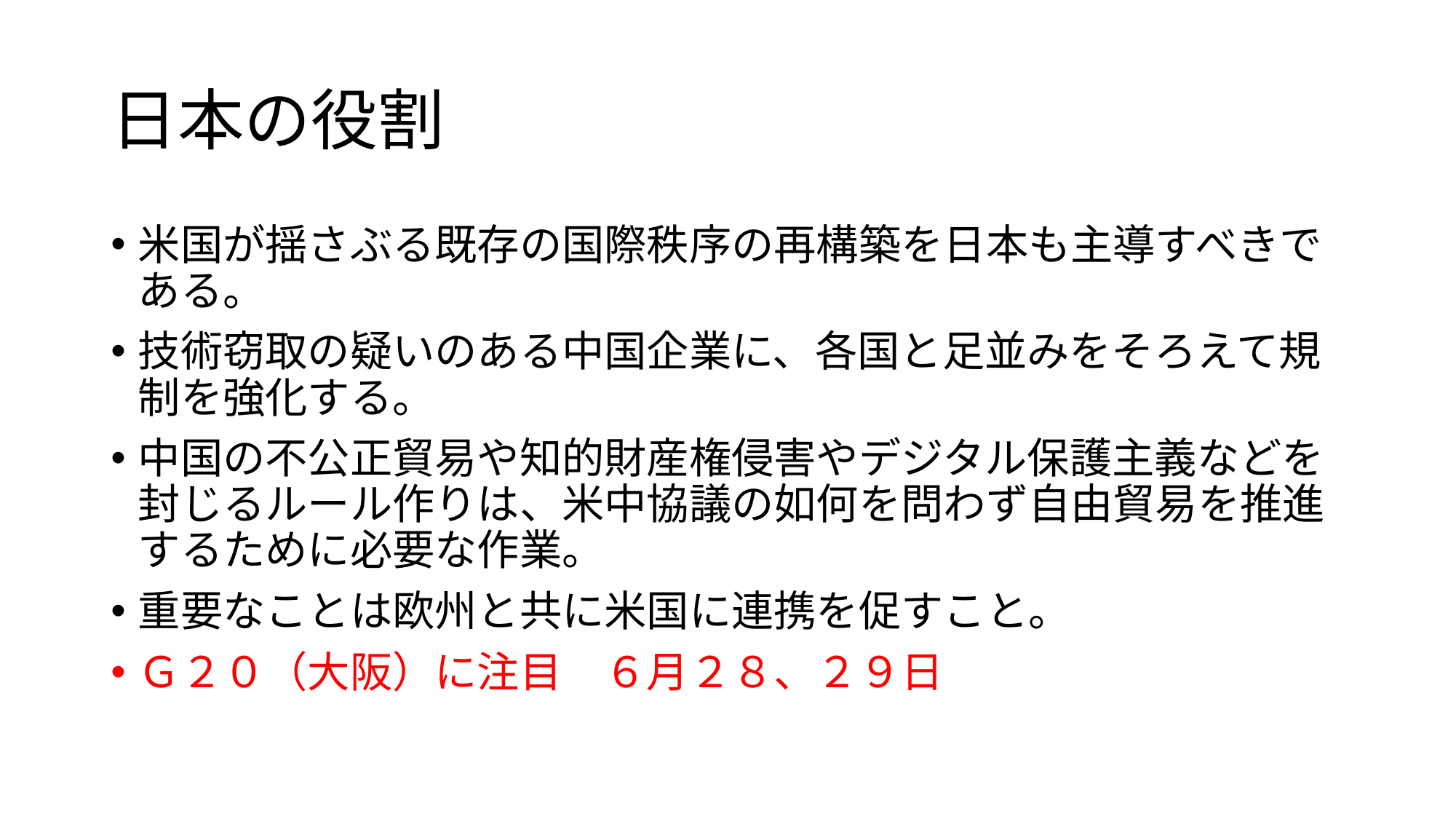

# 日本の役割
米国が揺さぶる既存の国際秩序の再構築を日本も主導すべきである。
技術窃取の疑いのある中国企業に、各国と足並みをそろえて規制を強化する。
中国の不公正貿易や知的財産権侵害やデジタル保護主義などを封じるルール作りは、米中協議の如何を問わず自由貿易を推進するために必要な作業。
重要なことは欧州と共に米国に連携を促すこと。
Ｇ２０（大阪）に注目　６月２８、２９日